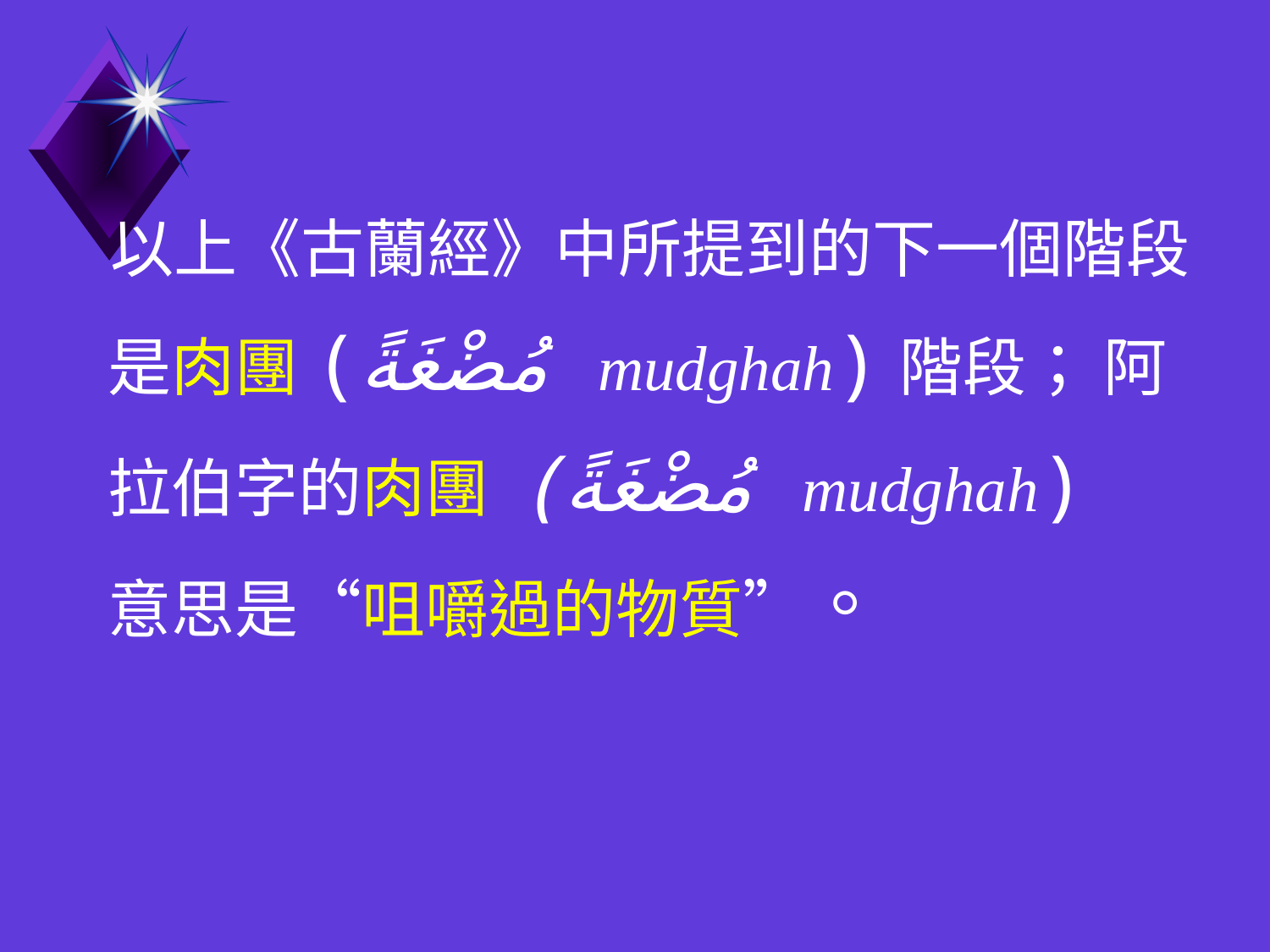

以上《古蘭經》中所提到的下一個階段是肉團(مُضْغَةً  mudghah)階段； 阿拉伯字的肉團 (مُضْغَةً  mudghah) 意思是“咀嚼過的物質”。